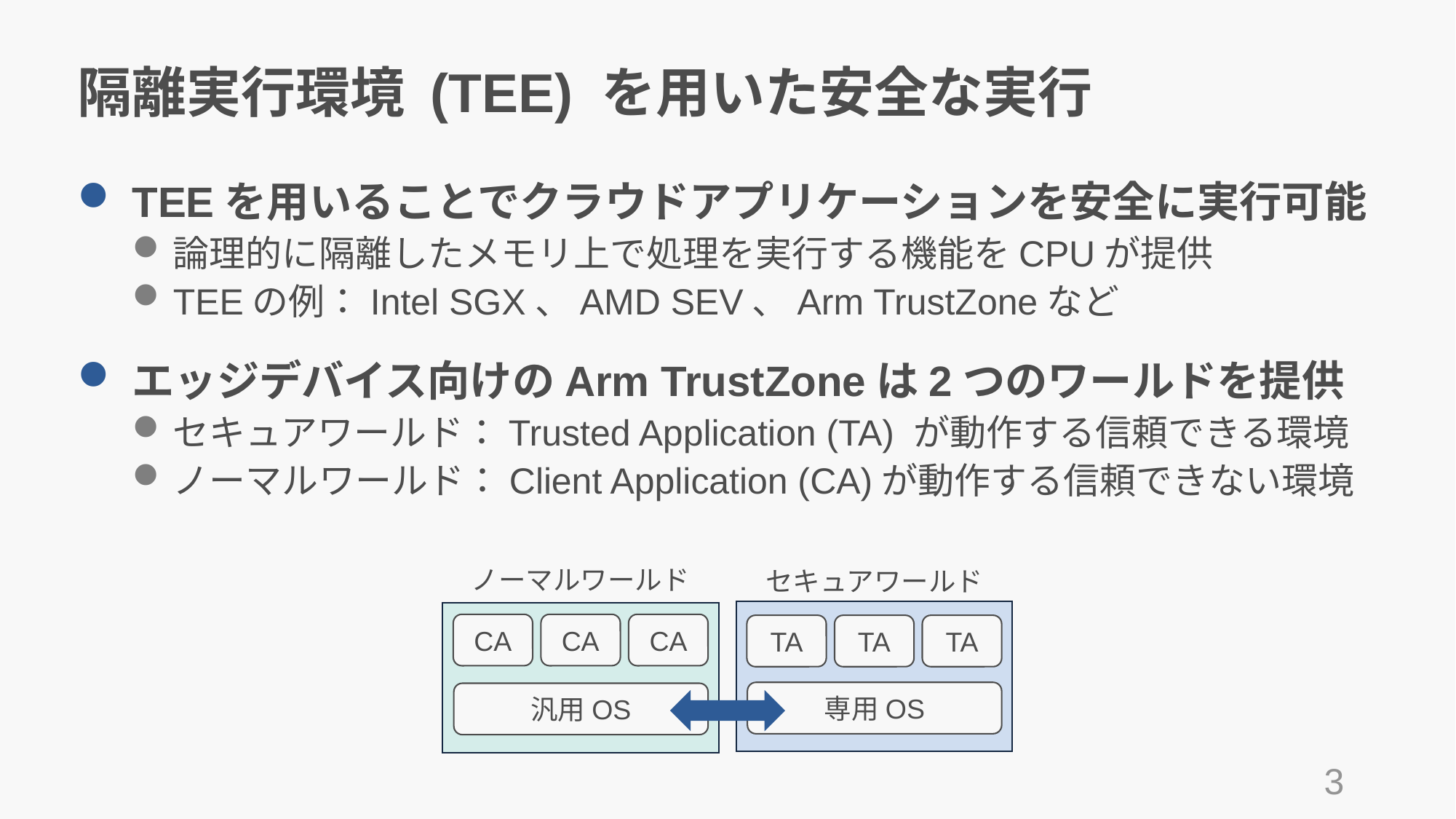

# 隔離実行環境 (TEE) を用いた安全な実行
TEEを用いることでクラウドアプリケーションを安全に実行可能
論理的に隔離したメモリ上で処理を実行する機能をCPUが提供
TEEの例：Intel SGX、AMD SEV、Arm TrustZoneなど
エッジデバイス向けのArm TrustZoneは2つのワールドを提供
セキュアワールド：Trusted Application (TA) が動作する信頼できる環境
ノーマルワールド：Client Application (CA)が動作する信頼できない環境

ノーマルワールド
セキュアワールド

CA
CA
CA
TA
TA
TA
専用OS
汎用OS